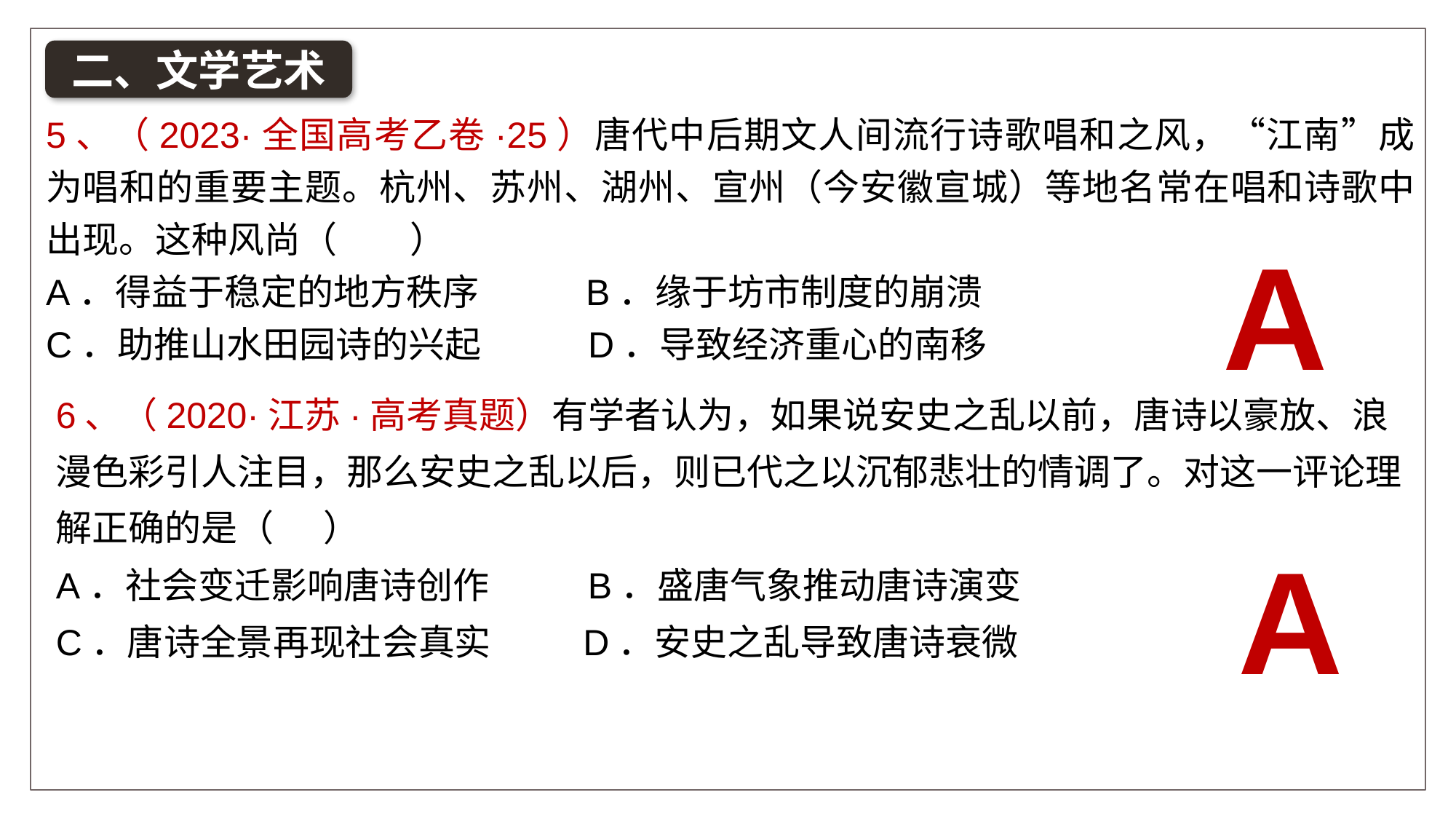

二、文学艺术
5、（2023·全国高考乙卷·25）唐代中后期文人间流行诗歌唱和之风，“江南”成为唱和的重要主题。杭州、苏州、湖州、宣州（今安徽宣城）等地名常在唱和诗歌中出现。这种风尚（　　）
A．得益于稳定的地方秩序            B．缘于坊市制度的崩溃
C．助推山水田园诗的兴起            D．导致经济重心的南移
A
6、（2020·江苏·高考真题）有学者认为，如果说安史之乱以前，唐诗以豪放、浪漫色彩引人注目，那么安史之乱以后，则已代之以沉郁悲壮的情调了。对这一评论理解正确的是（      ）
A．社会变迁影响唐诗创作           B．盛唐气象推动唐诗演变
C．唐诗全景再现社会真实	          D．安史之乱导致唐诗衰微
A